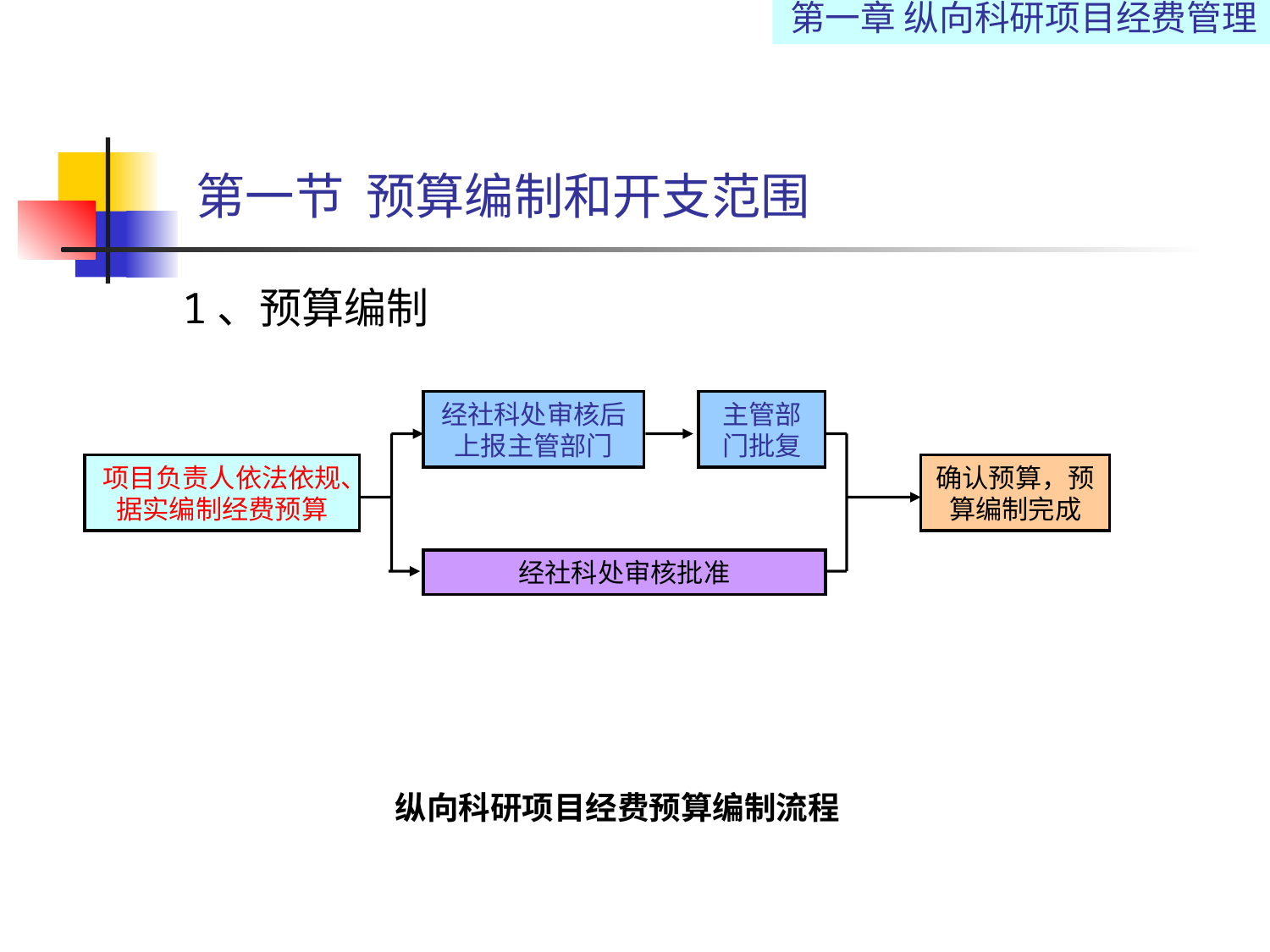

第一章 纵向科研项目经费管理
第一节  预算编制和开支范围
1、预算编制

经社科处审核后上报主管部门
主管部门批复

项目负责人依法依规、据实编制经费预算

确认预算，预算编制完成
经社科处审核批准
纵向科研项目经费预算编制流程